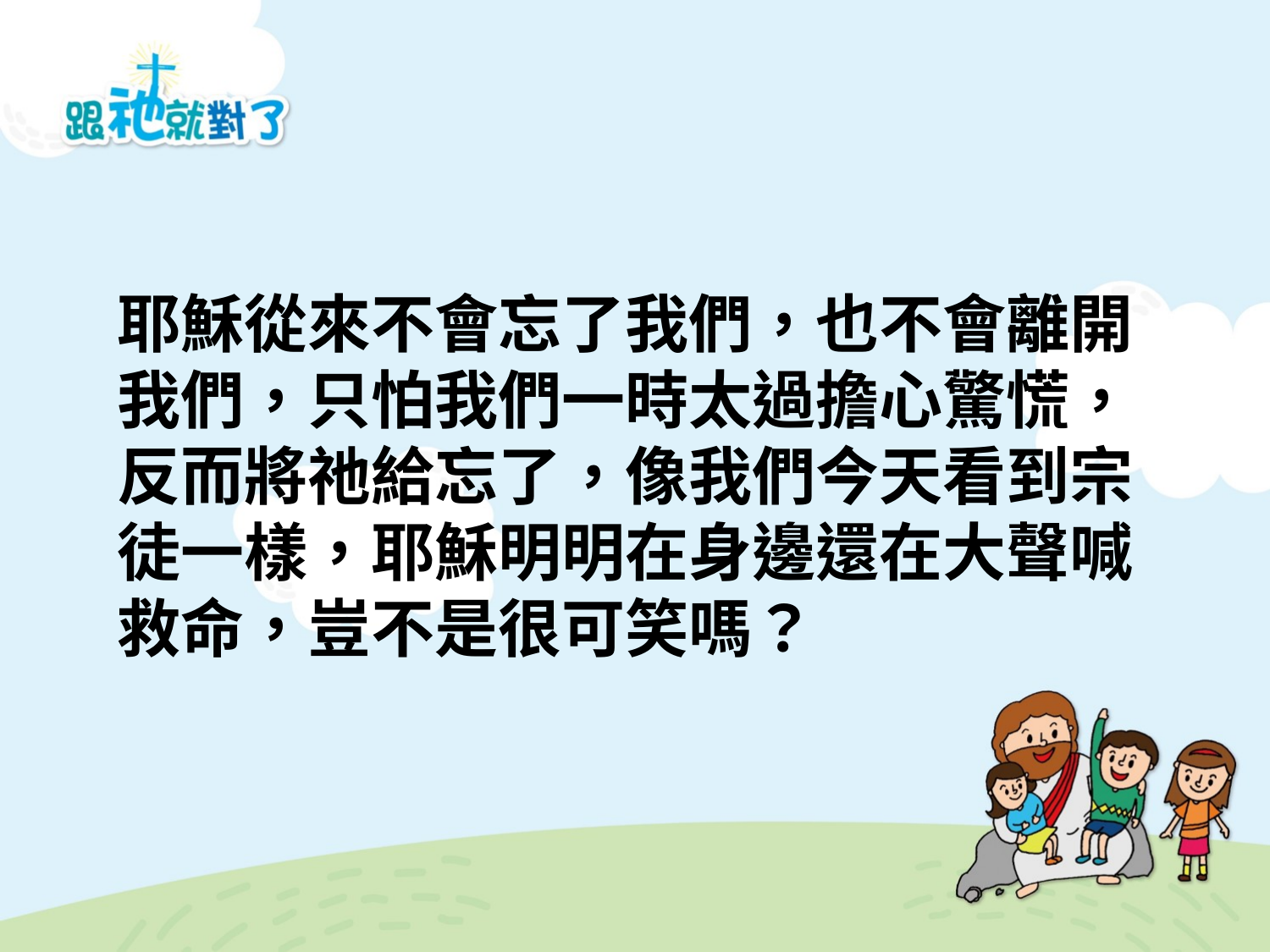

耶穌從來不會忘了我們，也不會離開我們，只怕我們一時太過擔心驚慌，反而將祂給忘了，像我們今天看到宗徒一樣，耶穌明明在身邊還在大聲喊救命，豈不是很可笑嗎？